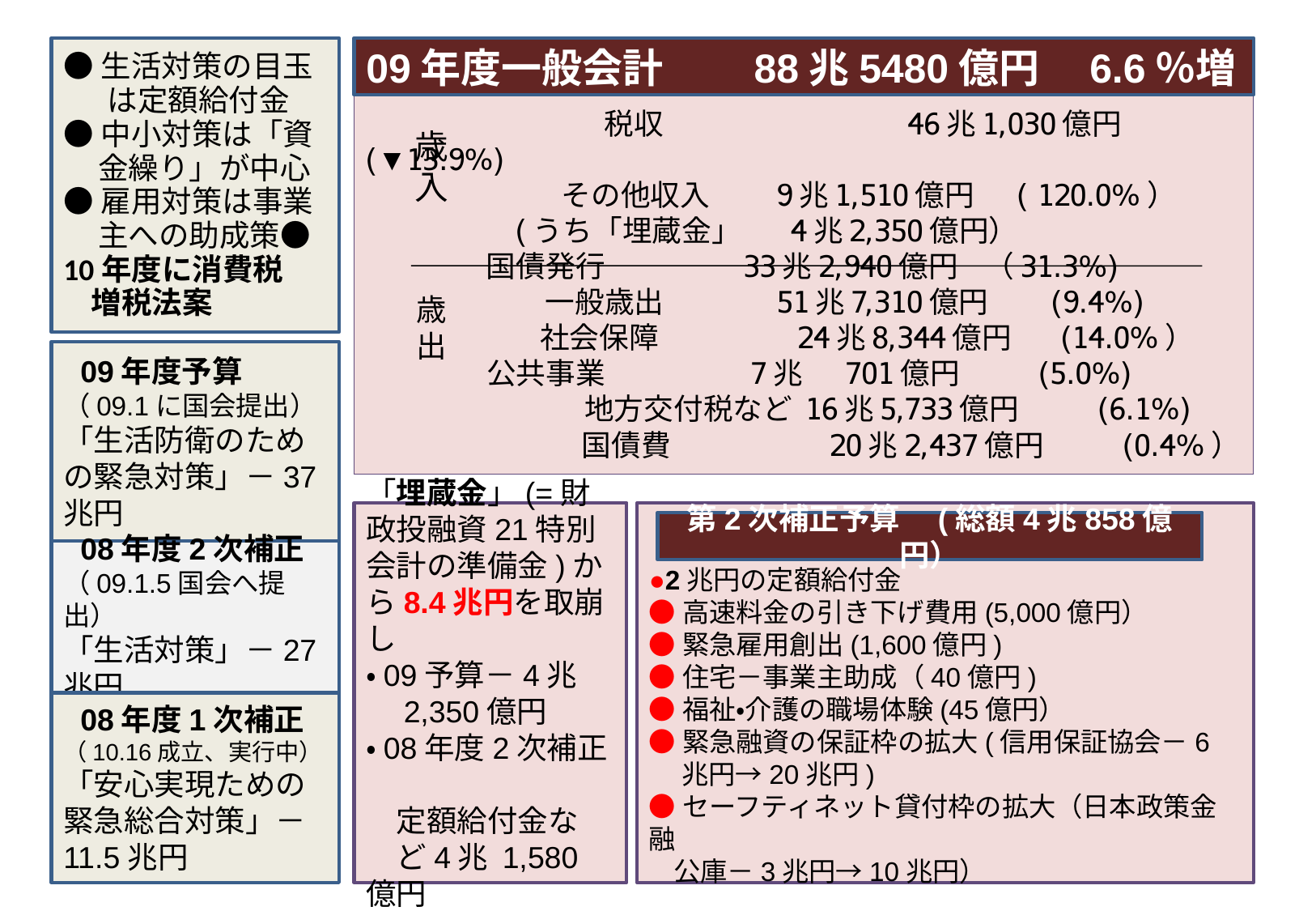

●生活対策の目玉
　  は定額給付金
●中小対策は「資
    金繰り」が中心
●雇用対策は事業
    主への助成策●10年度に消費税
   増税法案
09年度一般会計　　88兆5480億円　6.6％増
# 税収　　　　　　　　46兆1,030億円　(▼13.9%) 　　　 その他収入         9兆1,510億円　 ( 120.0%） 　                 (うち「埋蔵金」　  4兆2,350億円） 国債発行　　　　  33兆2,940億円    （31.3%) 　　　　         一般歳出　　       51兆7,310億円   　 (9.4%) 社会保障　　　 　 24兆8,344億円 　 (14.0%） 公共事業　　　　   7兆　 701億円　　  (5.0%) 　　　　地方交付税など 16兆5,733億円  　　(6.1%) 　　　　 国債費　　　　     20兆2,437億円 　　 (0.4%）
歳入
歳出
  09年度予算
（09.1に国会提出）
「生活防衛のための緊急対策」－37兆円
「埋蔵金」(=財政投融資21特別会計の準備金)から8.4兆円を取崩し
・09予算－4兆
　2,350億円
・08年度2次補正
　定額給付金な
　ど4兆 1,580億円

●2兆円の定額給付金
●高速料金の引き下げ費用(5,000億円）
●緊急雇用創出(1,600億円)
●住宅－事業主助成（40億円)
●福祉・介護の職場体験(45億円）
●緊急融資の保証枠の拡大(信用保証協会－6
　 兆円→20兆円)
●セーフティネット貸付枠の拡大（日本政策金融
   公庫－3兆円→10兆円）

第2次補正予算　(総額4兆858億円）

  08年度2次補正
（09.1.5国会へ提出）
「生活対策」－27兆円
  08年度1次補正
（10.16成立、実行中）
「安心実現ための緊急総合対策」－11.5兆円